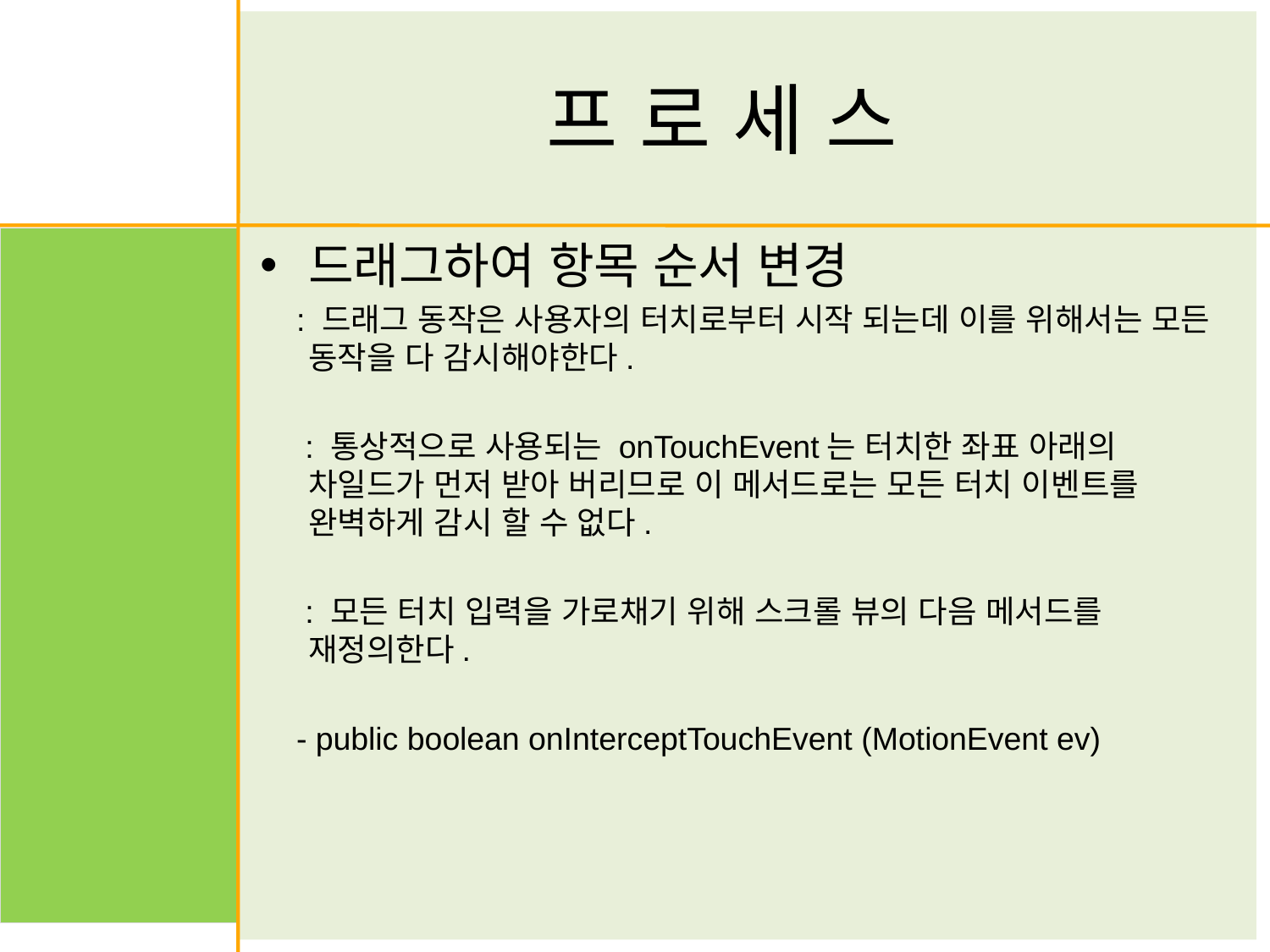

# 프 로 세 스
드래그하여 항목 순서 변경
    : 드래그 동작은 사용자의 터치로부터 시작 되는데 이를 위해서는 모든 동작을 다 감시해야한다.

     : 통상적으로 사용되는 onTouchEvent는 터치한 좌표 아래의 차일드가 먼저 받아 버리므로 이 메서드로는 모든 터치 이벤트를 완벽하게 감시 할 수 없다.

     : 모든 터치 입력을 가로채기 위해 스크롤 뷰의 다음 메서드를 재정의한다.

    - public boolean onInterceptTouchEvent (MotionEvent ev)